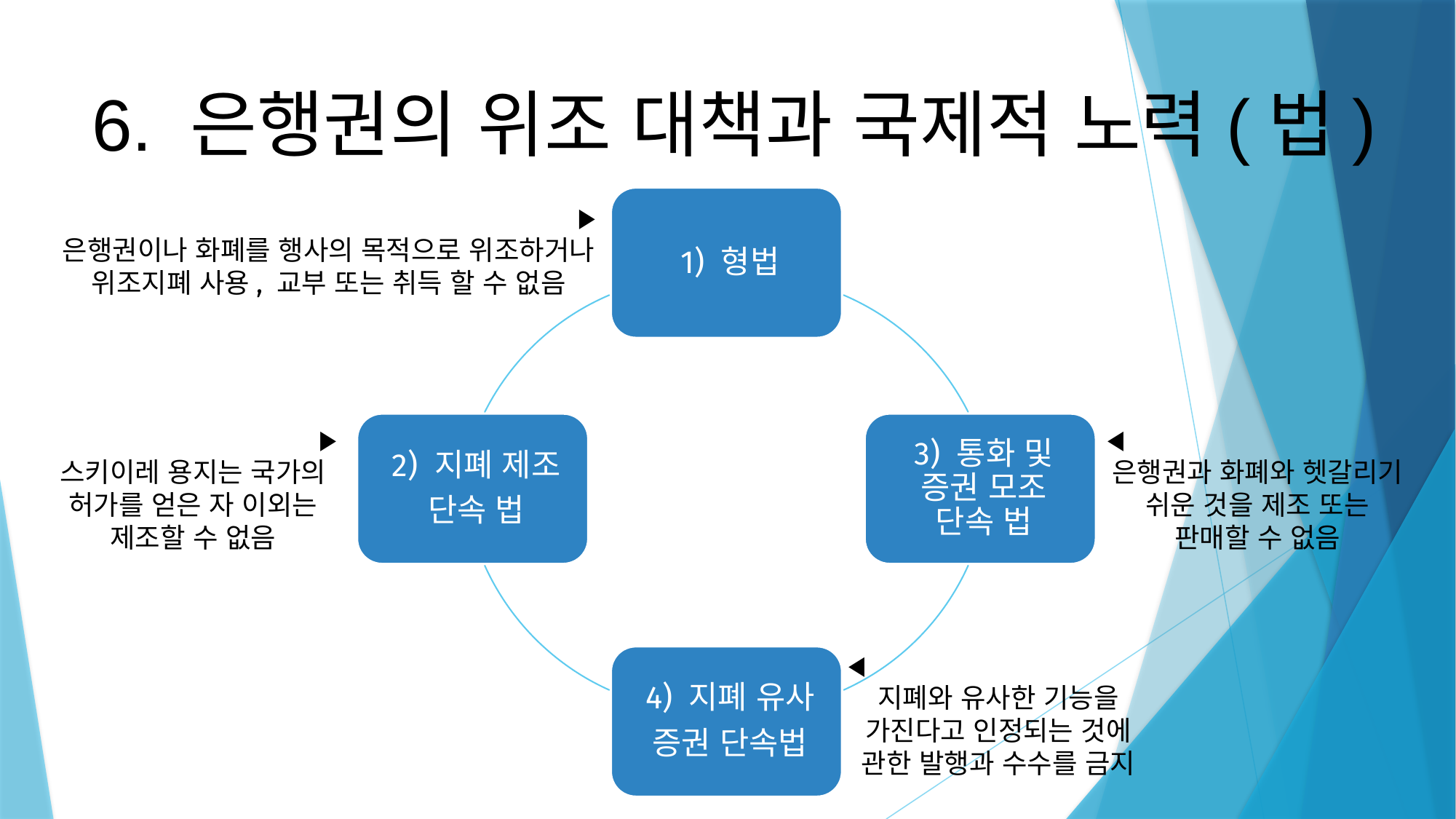

# 6. 은행권의 위조 대책과 국제적 노력(법)
1) 형법
3) 통화 및 증권 모조 단속 법
4) 지폐 유사
증권 단속법
2) 지폐 제조
단속 법
▶
은행권이나 화폐를 행사의 목적으로 위조하거나 위조지폐 사용, 교부 또는 취득 할 수 없음

▶
스키이레 용지는 국가의 허가를 얻은 자 이외는 제조할 수 없음

◀
은행권과 화폐와 헷갈리기 쉬운 것을 제조 또는 판매할 수 없음

◀
지폐와 유사한 기능을 가진다고 인정되는 것에 관한 발행과 수수를 금지